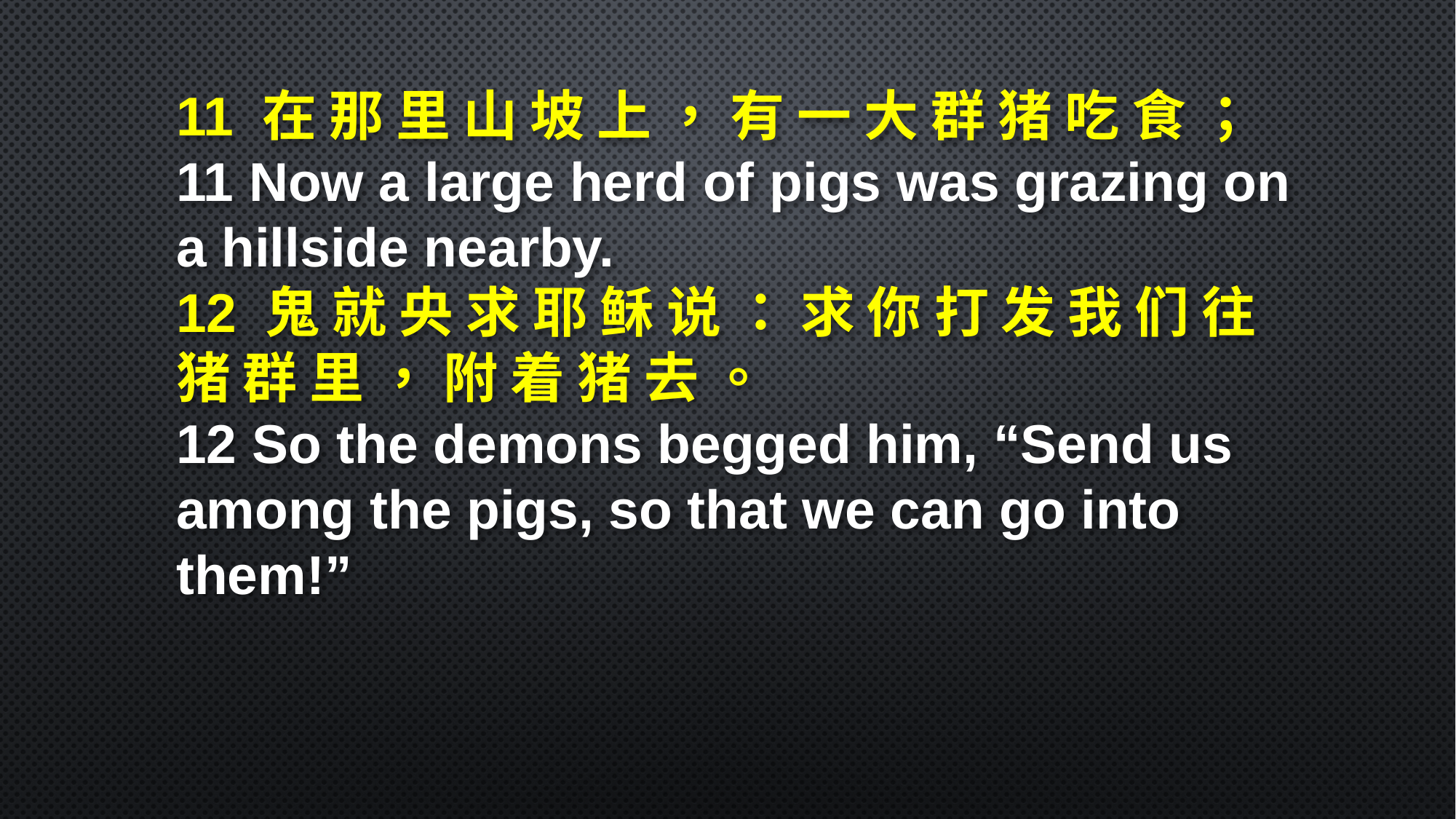

11 在 那 里 山 坡 上 ， 有 一 大 群 猪 吃 食 ；
11 Now a large herd of pigs was grazing on a hillside nearby.
12 鬼 就 央 求 耶 稣 说 ： 求 你 打 发 我 们 往 猪 群 里 ， 附 着 猪 去 。
12 So the demons begged him, “Send us among the pigs, so that we can go into them!”